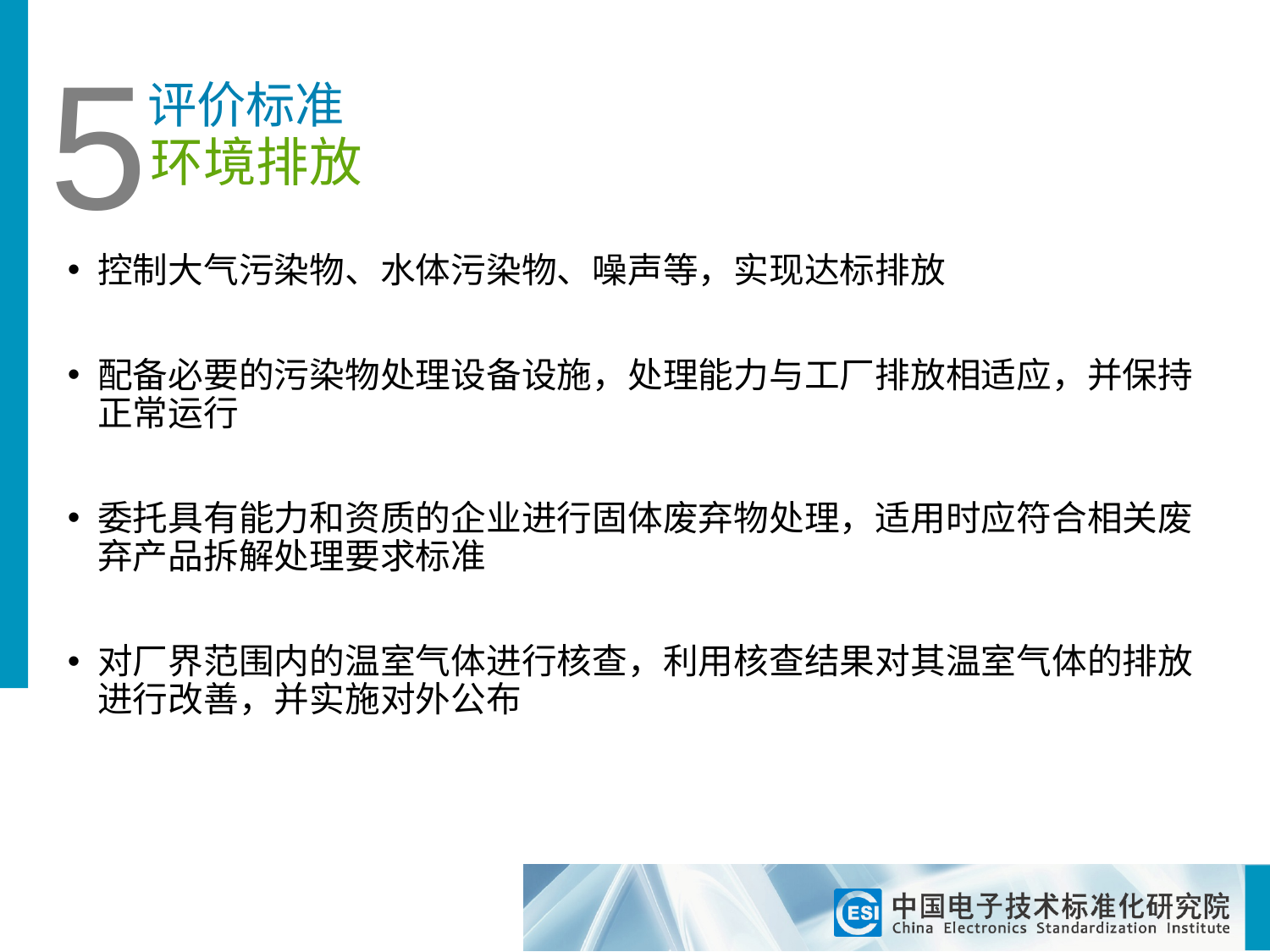

5
评价标准
环境排放
控制大气污染物、水体污染物、噪声等，实现达标排放
配备必要的污染物处理设备设施，处理能力与工厂排放相适应，并保持正常运行
委托具有能力和资质的企业进行固体废弃物处理，适用时应符合相关废弃产品拆解处理要求标准
对厂界范围内的温室气体进行核查，利用核查结果对其温室气体的排放进行改善，并实施对外公布